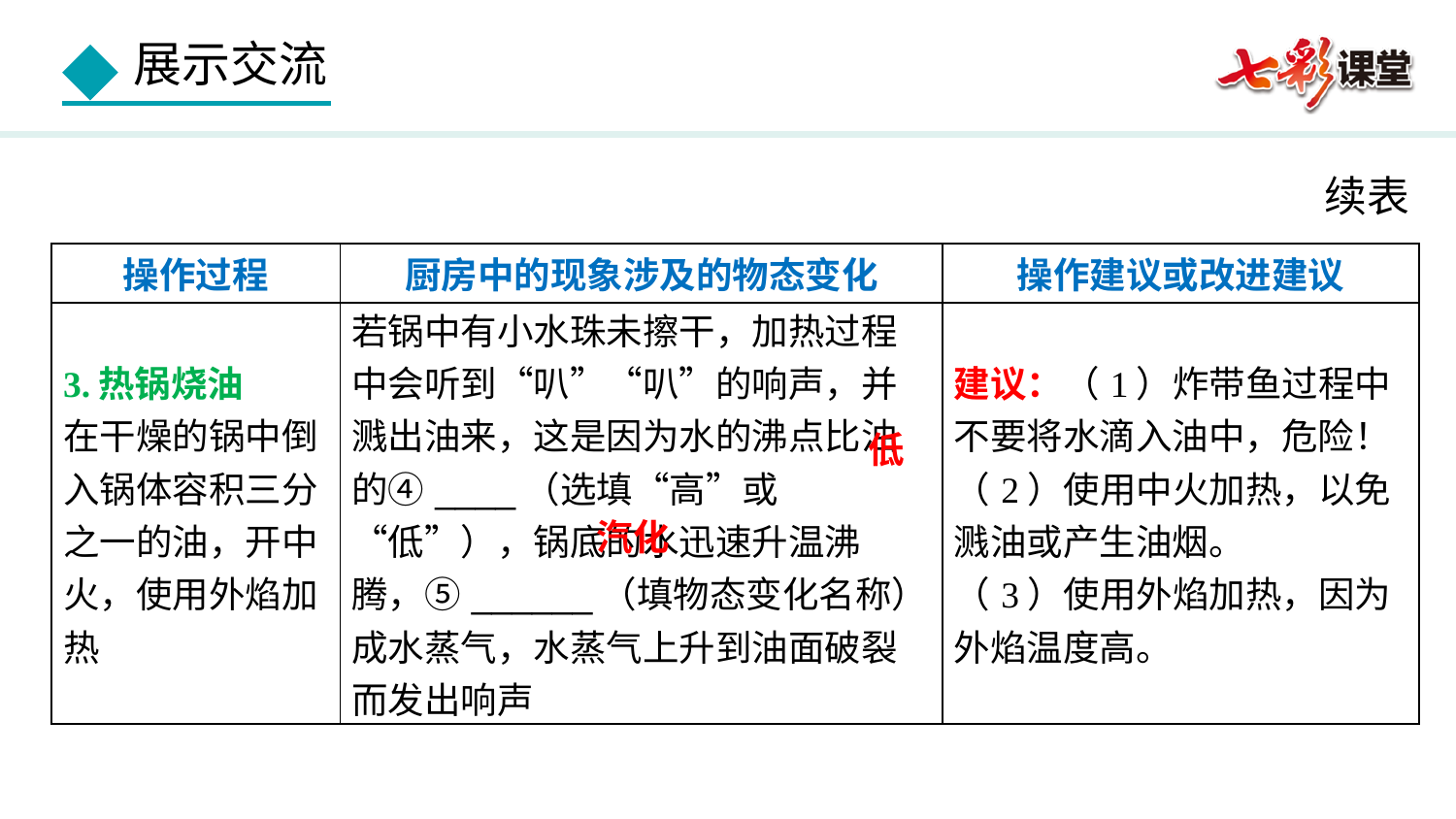

续表
| 操作过程 | 厨房中的现象涉及的物态变化 | 操作建议或改进建议 |
| --- | --- | --- |
| 3.热锅烧油 在干燥的锅中倒入锅体容积三分之一的油，开中火，使用外焰加热 | 若锅中有小水珠未擦干，加热过程中会听到“叭”“叭”的响声，并溅出油来，这是因为水的沸点比油的④\_\_\_\_（选填“高”或“低”），锅底的水迅速升温沸腾，⑤\_\_\_\_\_\_（填物态变化名称）成水蒸气，水蒸气上升到油面破裂而发出响声 | 建议：（1）炸带鱼过程中不要将水滴入油中，危险！ （2）使用中火加热，以免溅油或产生油烟。 （3）使用外焰加热，因为外焰温度高。 |
低
汽化